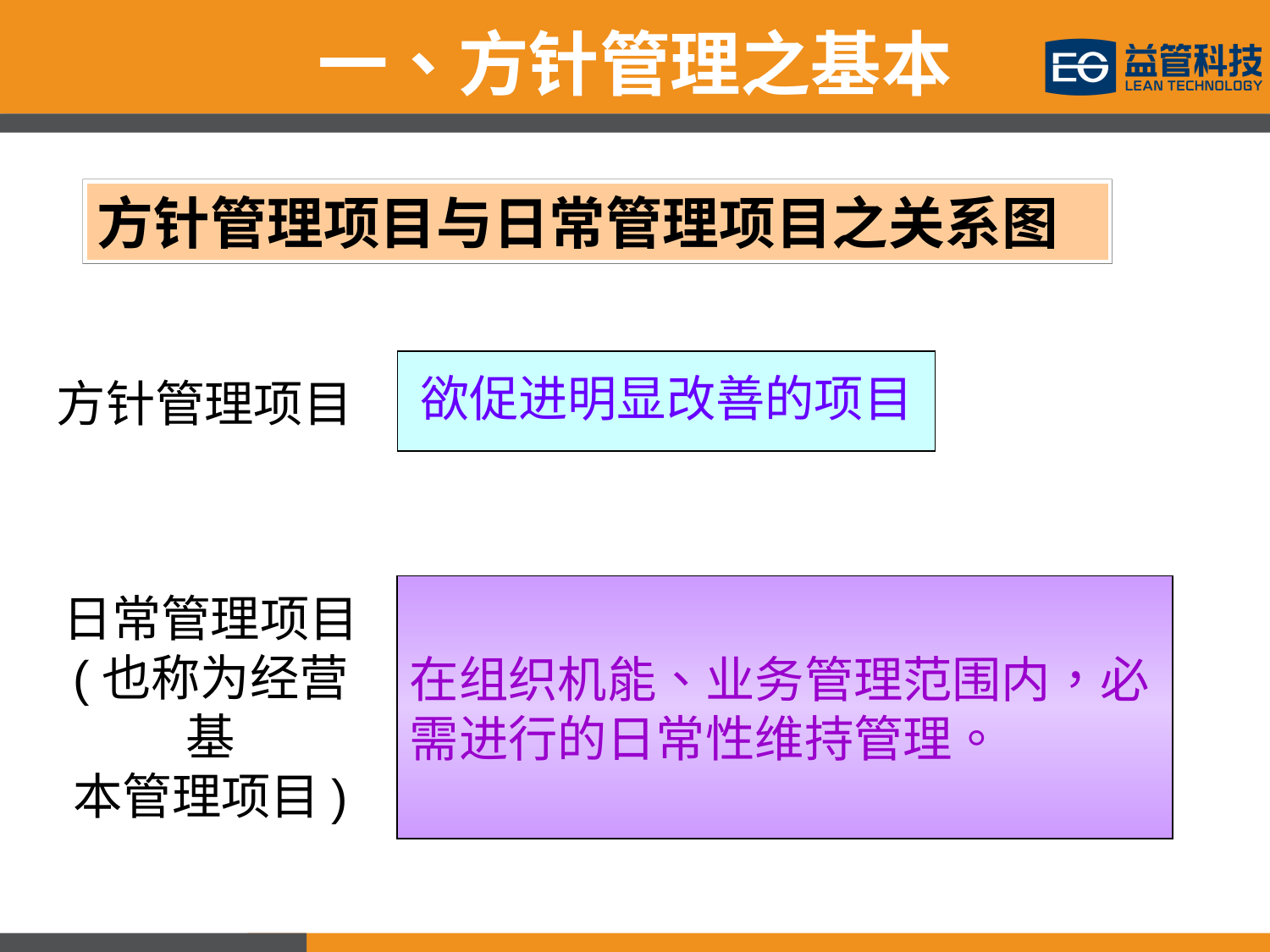

一、方针管理之基本
方针管理项目与日常管理项目之关系图
欲促进明显改善的项目
方针管理项目
在组织机能、业务管理范围内，必需进行的日常性维持管理。
日常管理项目
(也称为经营基
本管理项目)